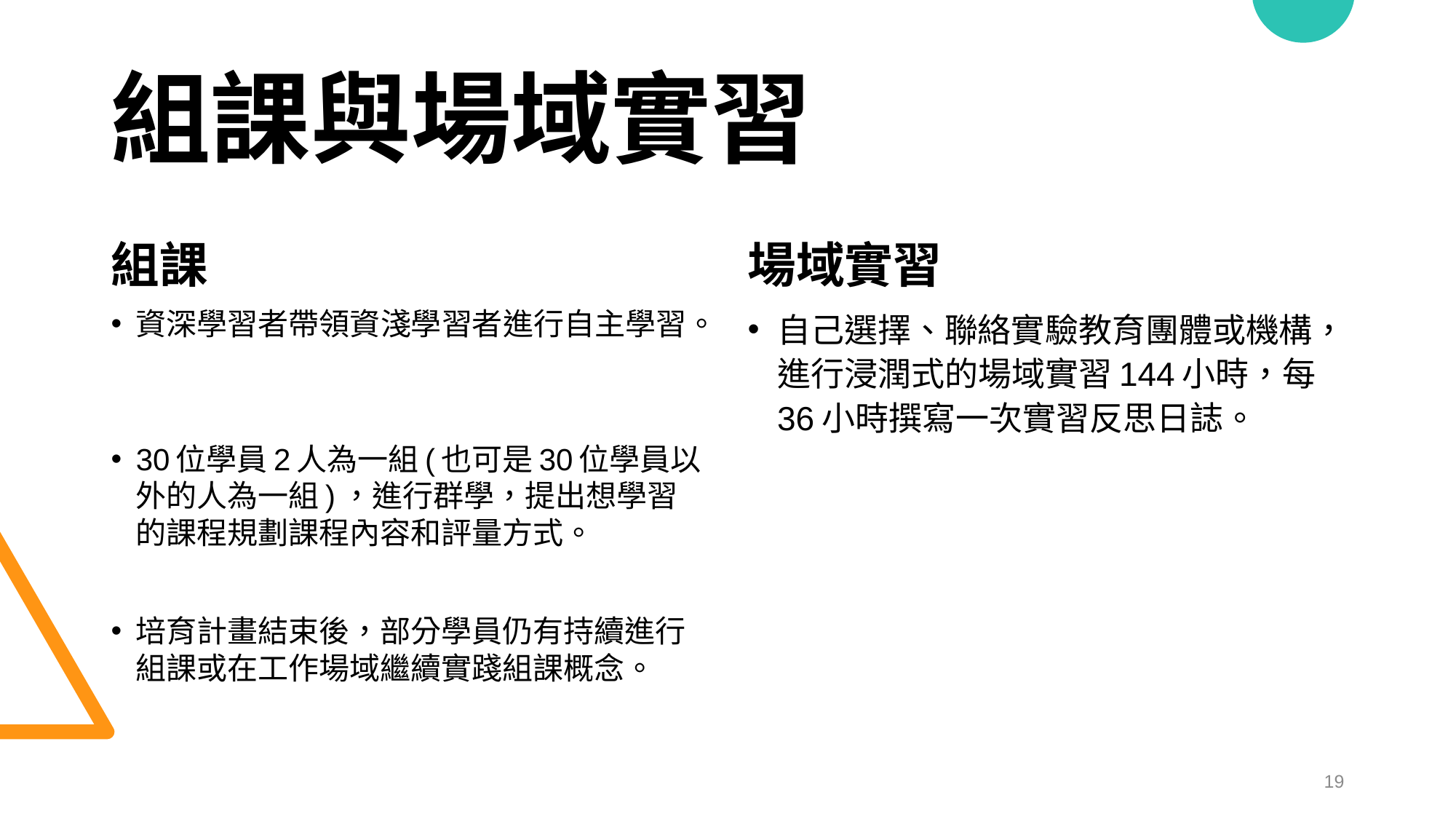

# 組課與場域實習
組課
場域實習
資深學習者帶領資淺學習者進行自主學習。

30位學員2人為一組(也可是30位學員以外的人為一組)，進行群學，提出想學習的課程規劃課程內容和評量方式。

培育計畫結束後，部分學員仍有持續進行組課或在工作場域繼續實踐組課概念。
自己選擇、聯絡實驗教育團體或機構，進行浸潤式的場域實習144小時，每36小時撰寫一次實習反思日誌。
19